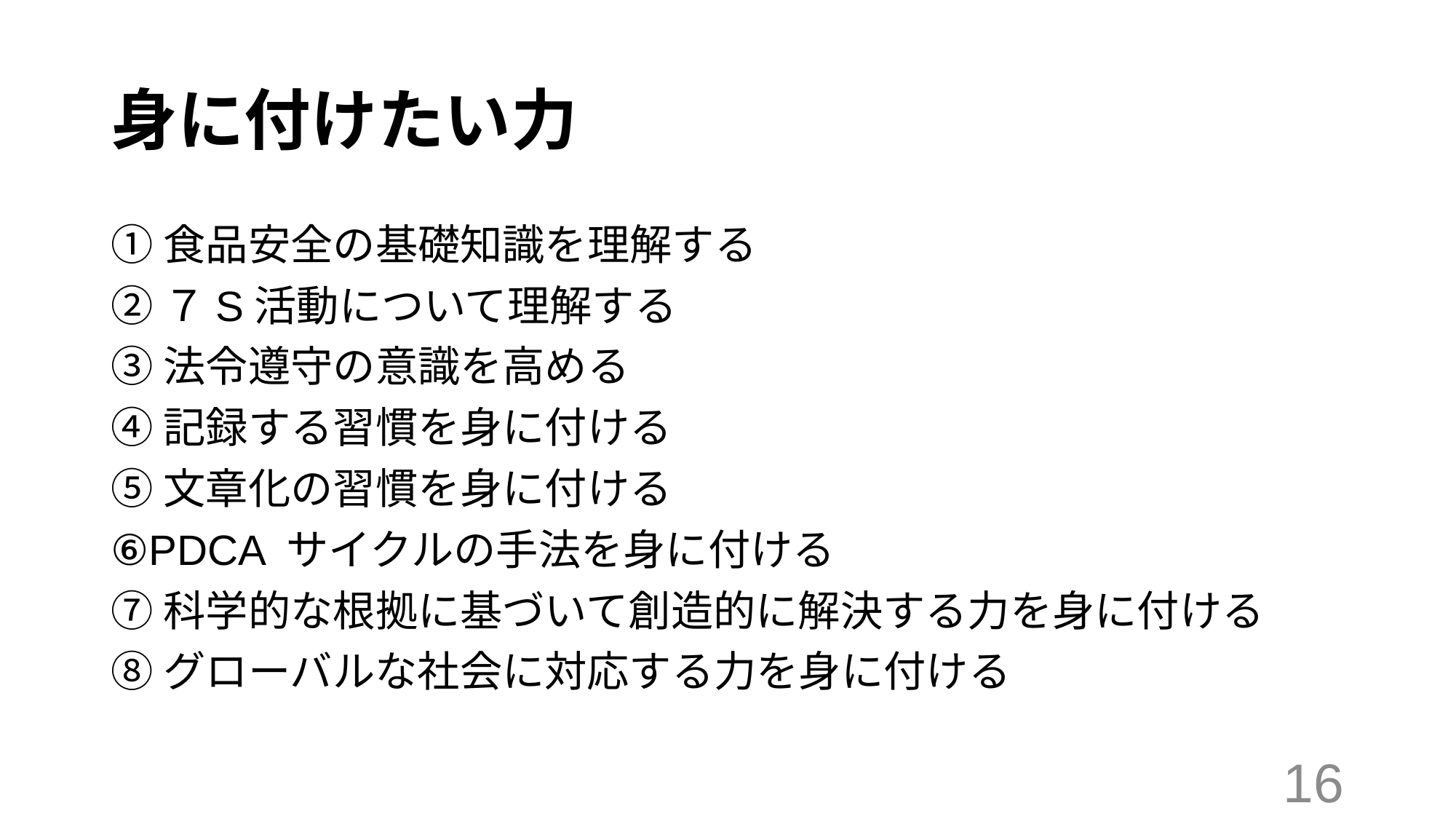

# 身に付けたい力
①食品安全の基礎知識を理解する
②７S活動について理解する
③法令遵守の意識を高める
④記録する習慣を身に付ける
⑤文章化の習慣を身に付ける
⑥PDCA サイクルの手法を身に付ける
⑦科学的な根拠に基づいて創造的に解決する力を身に付ける
⑧グローバルな社会に対応する力を身に付ける
16